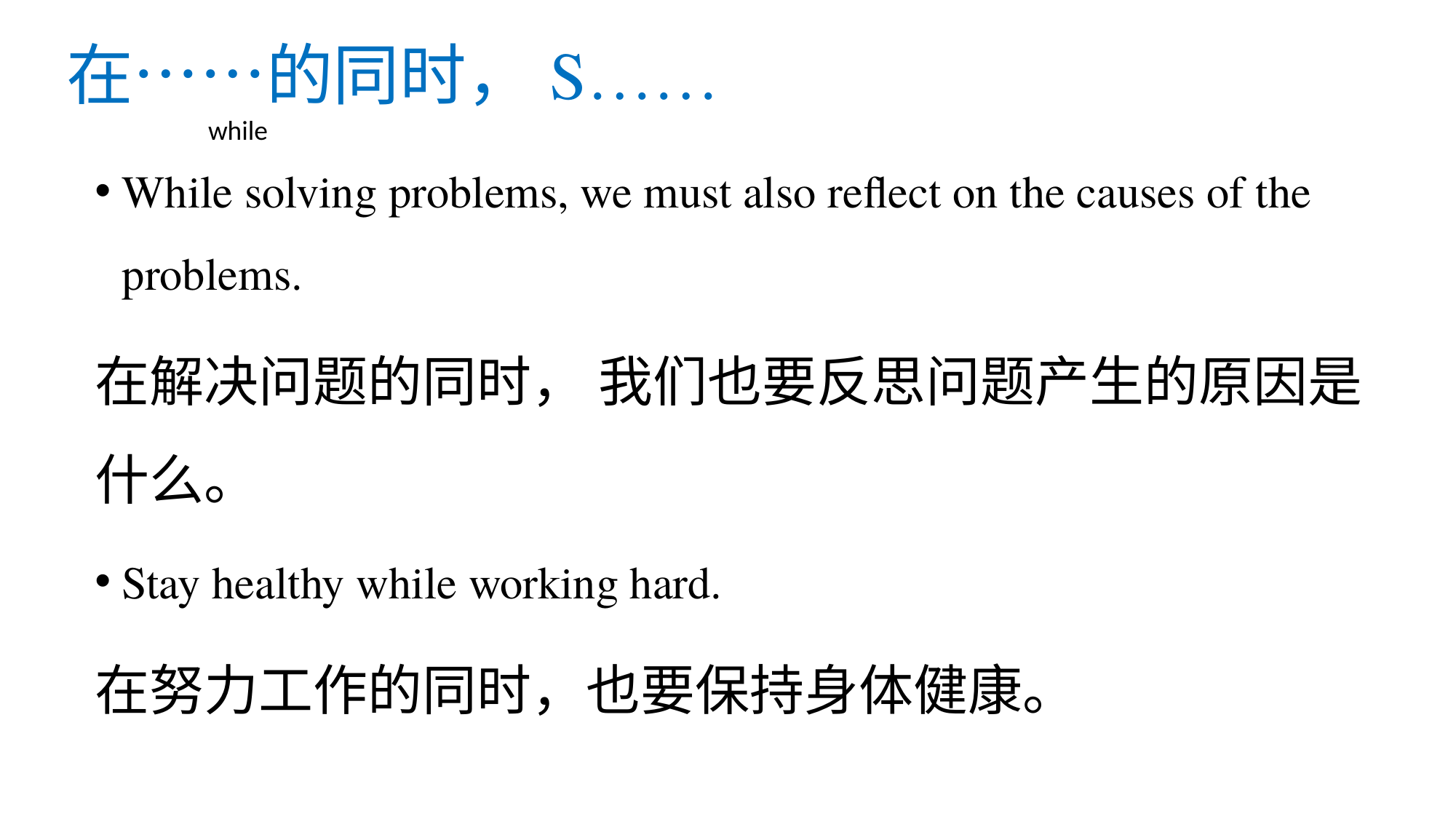

# 在……的同时，S……
while
While solving problems, we must also reflect on the causes of the problems.
在解决问题的同时， 我们也要反思问题产生的原因是什么。
Stay healthy while working hard.
在努力工作的同时，也要保持身体健康。